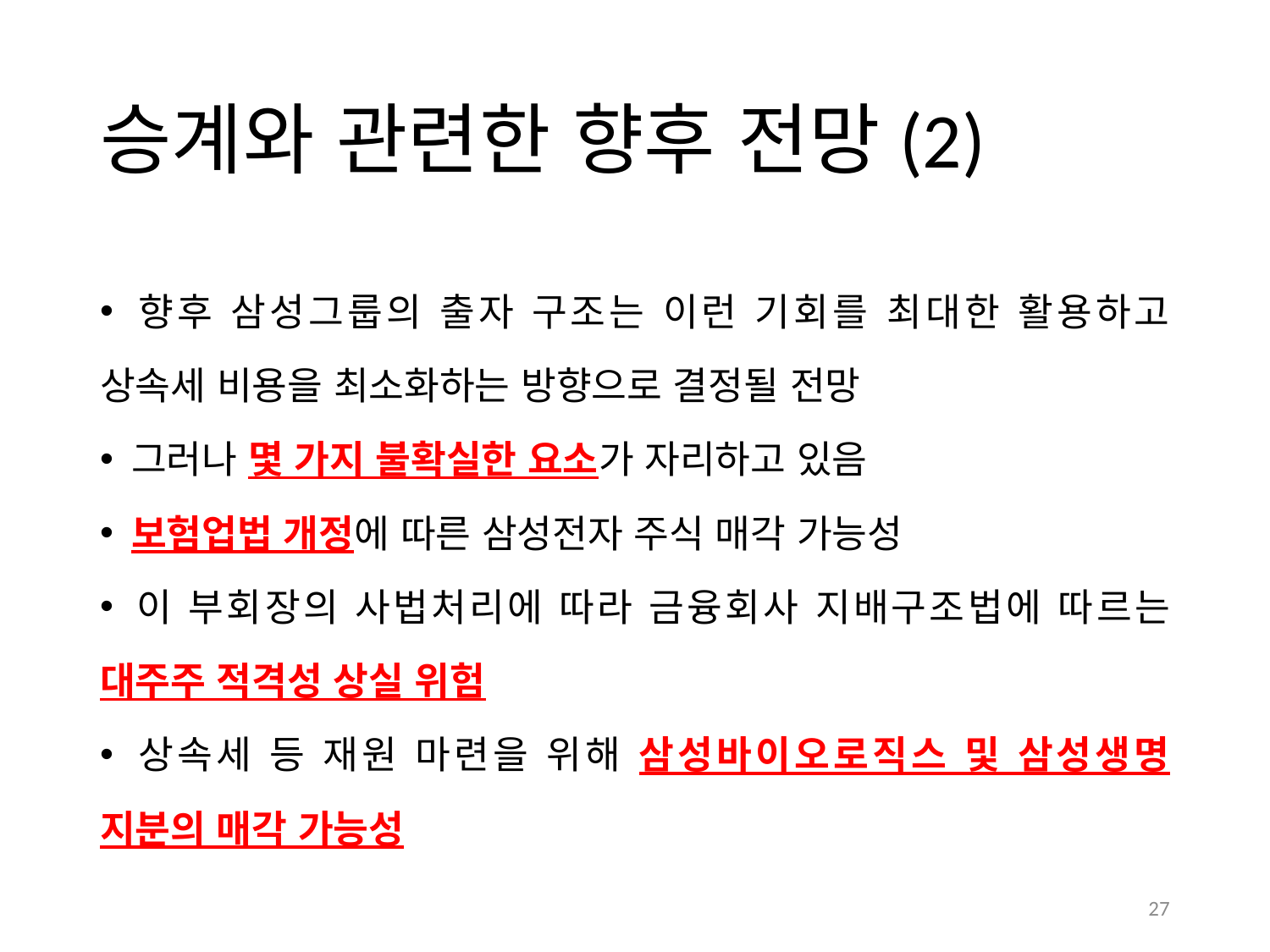

# 승계와 관련한 향후 전망(2)
 향후 삼성그룹의 출자 구조는 이런 기회를 최대한 활용하고 상속세 비용을 최소화하는 방향으로 결정될 전망
 그러나 몇 가지 불확실한 요소가 자리하고 있음
 보험업법 개정에 따른 삼성전자 주식 매각 가능성
 이 부회장의 사법처리에 따라 금융회사 지배구조법에 따르는 대주주 적격성 상실 위험
 상속세 등 재원 마련을 위해 삼성바이오로직스 및 삼성생명 지분의 매각 가능성

27